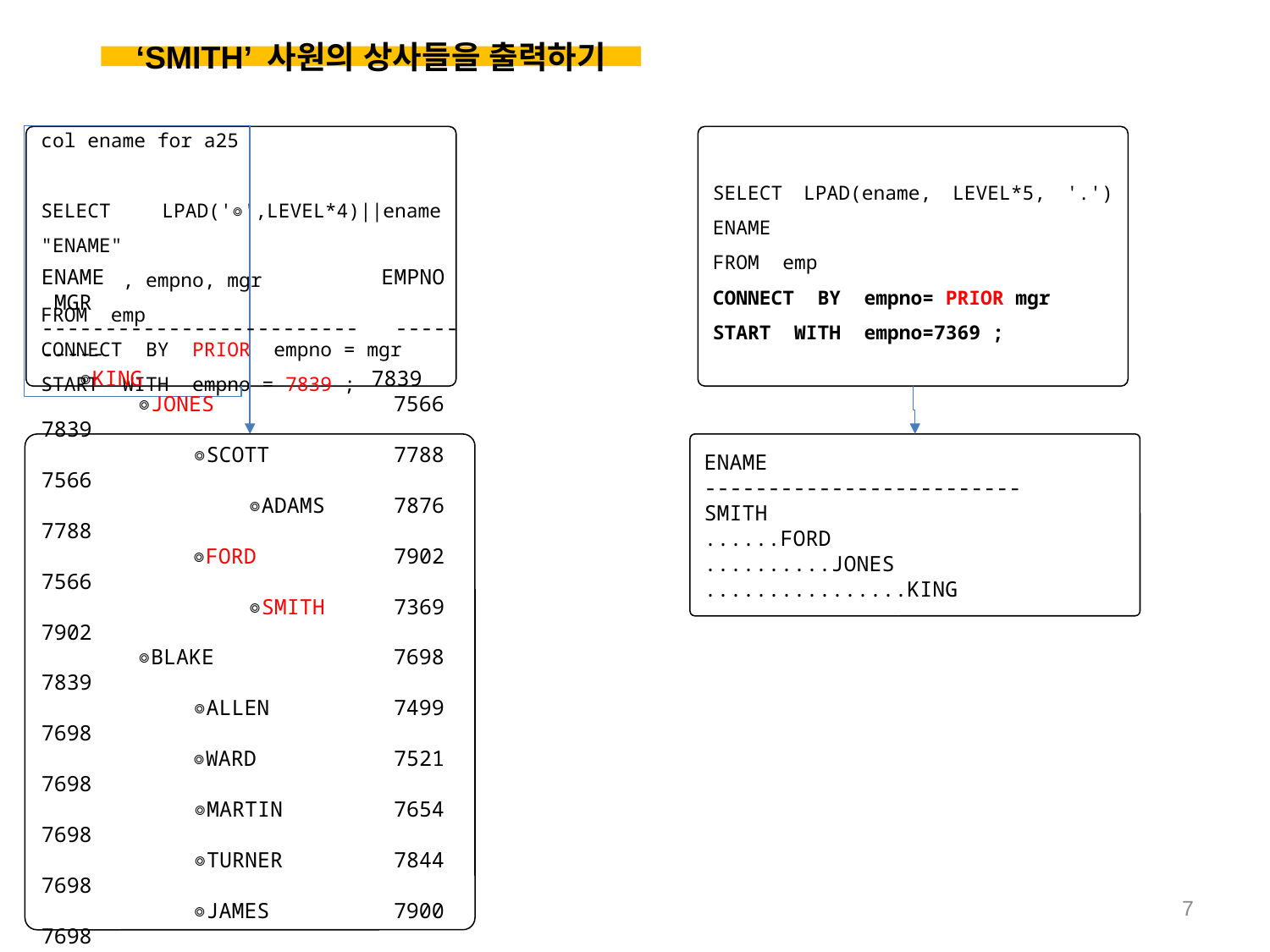

‘SMITH’ 사원의 상사들을 출력하기
col ename for a25

SELECT LPAD('◎',LEVEL*4)||ename "ENAME"
       , empno, mgr
FROM  emp
CONNECT  BY  PRIOR  empno = mgr
START  WITH  empno = 7839 ;
SELECT LPAD(ename, LEVEL*5, '.') ENAME
FROM  emp
CONNECT  BY  empno= PRIOR mgr
START  WITH  empno=7369 ;
ENAME
-------------------------
SMITH
......FORD
..........JONES
................KING
ENAME                     EMPNO   MGR
------------------------- ----- -----
   ◎KING                  7839
       ◎JONES             7566  7839
           ◎SCOTT         7788  7566
               ◎ADAMS     7876  7788
           ◎FORD          7902  7566
               ◎SMITH     7369  7902
       ◎BLAKE             7698  7839
           ◎ALLEN         7499  7698
           ◎WARD          7521  7698
           ◎MARTIN        7654  7698
           ◎TURNER        7844  7698
           ◎JAMES         7900  7698
       ◎CLARK             7782  7839
           ◎MILLER        7934  7782

14 개의 행이 선택되었습니다.
7